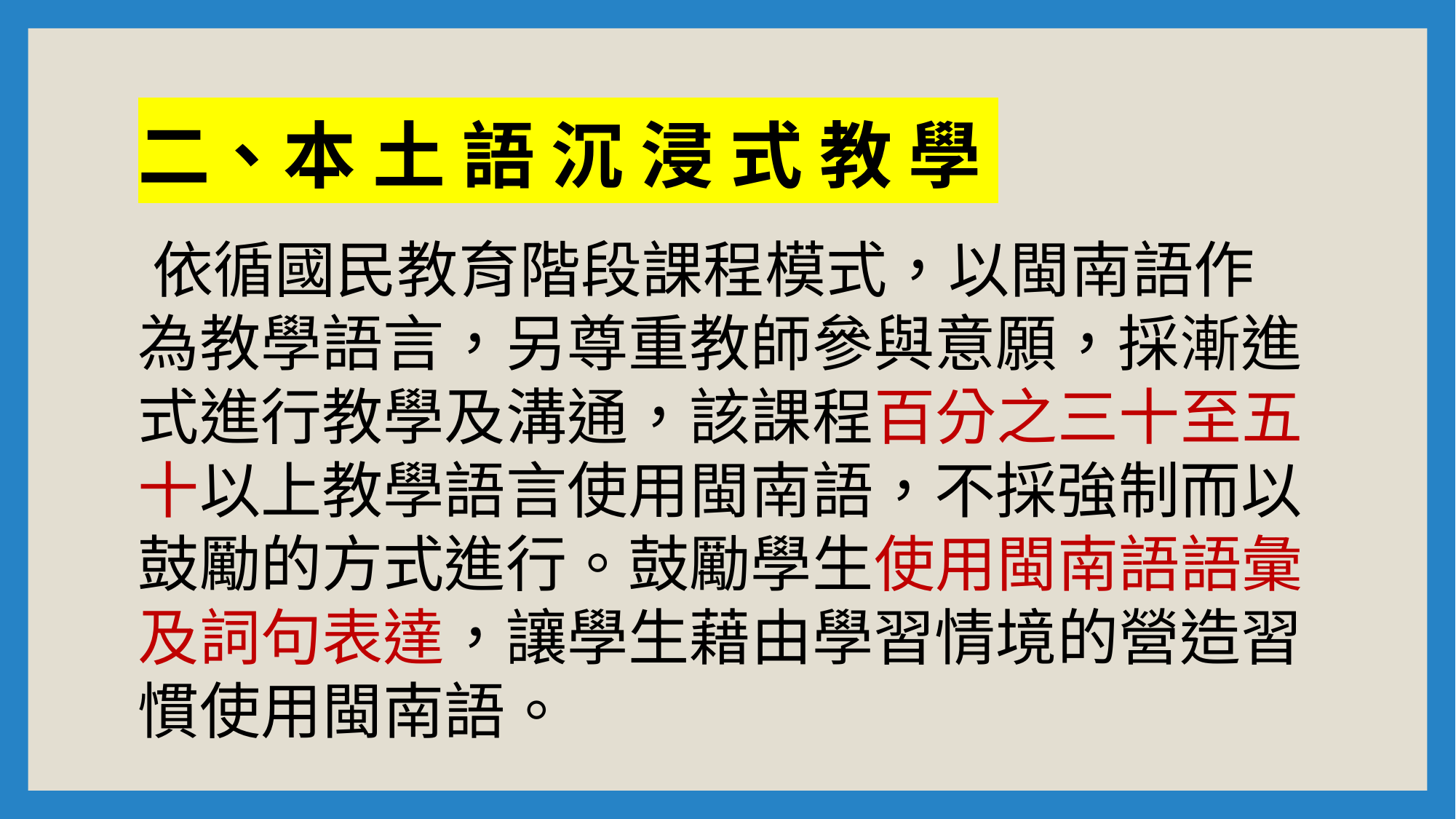

# 二、本 土 語 沉 浸 式 教 學

    依循國民教育階段課程模式，以閩南語作為教學語言，另尊重教師參與意願，採漸進式進行教學及溝通，該課程百分之三十至五十以上教學語言使用閩南語，不採強制而以鼓勵的方式進行。鼓勵學生使用閩南語語彙及詞句表達，讓學生藉由學習情境的營造習慣使用閩南語。